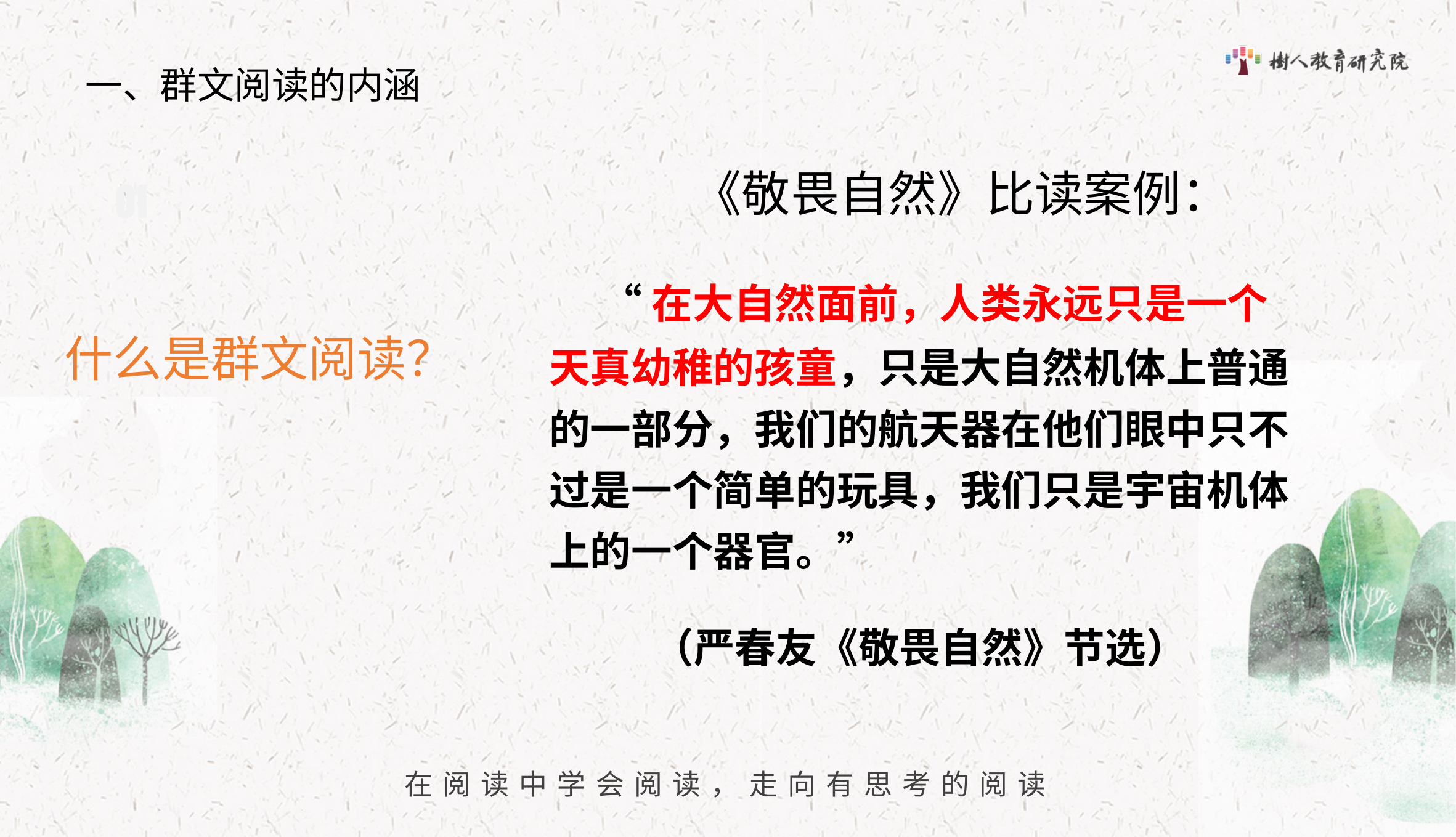

一、群文阅读的内涵
《敬畏自然》比读案例：
01
    “在大自然面前，人类永远只是一个天真幼稚的孩童，只是大自然机体上普通的一部分，我们的航天器在他们眼中只不过是一个简单的玩具，我们只是宇宙机体上的一个器官。”
          （严春友《敬畏自然》节选）

什么是群文阅读？